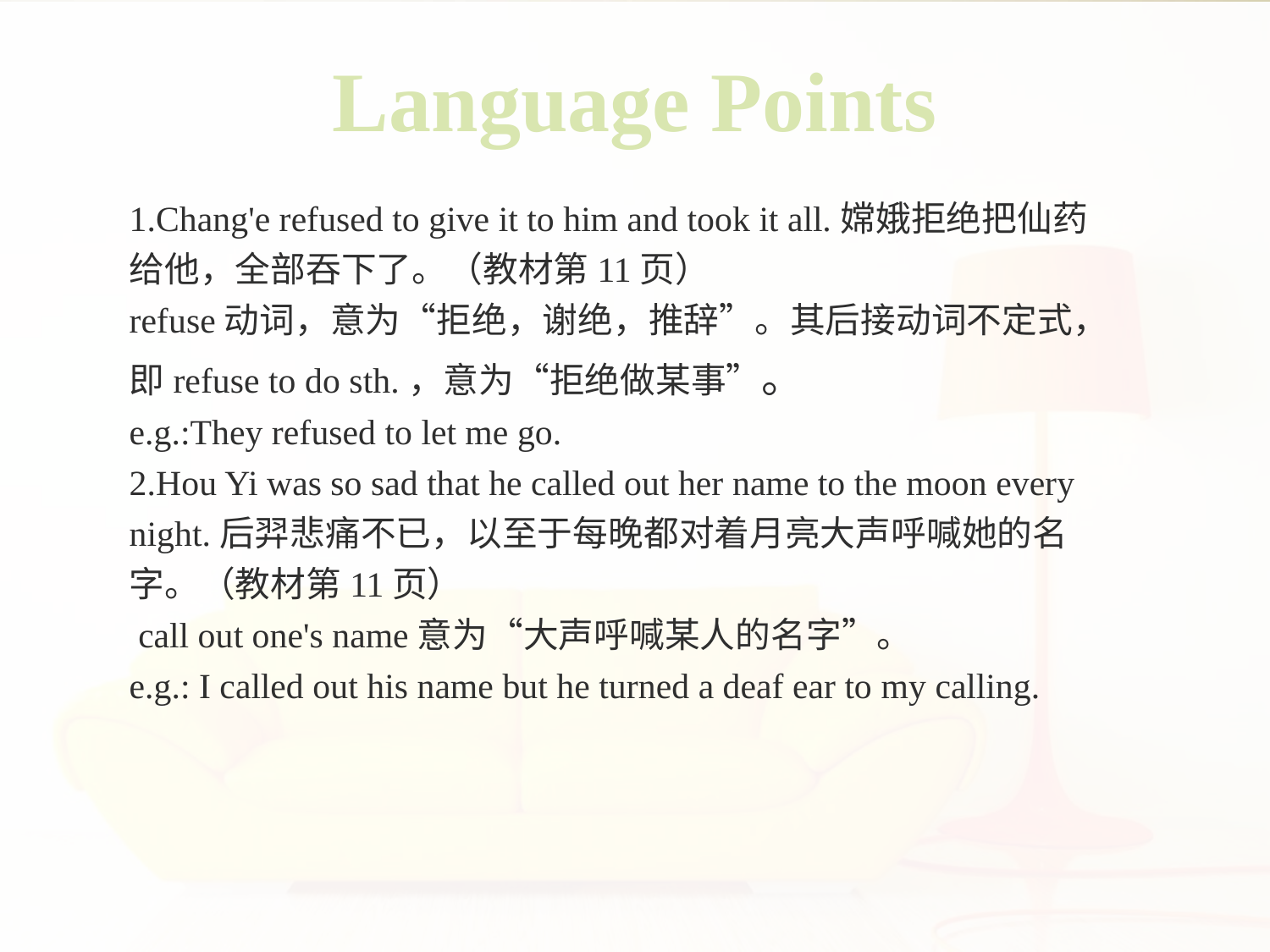

Language Points
1.Chang'e refused to give it to him and took it all.嫦娥拒绝把仙药给他，全部吞下了。（教材第11页）
refuse动词，意为“拒绝，谢绝，推辞”。其后接动词不定式，即refuse to do sth.，意为“拒绝做某事”。
e.g.:They refused to let me go.
2.Hou Yi was so sad that he called out her name to the moon every
night.后羿悲痛不已，以至于每晚都对着月亮大声呼喊她的名字。（教材第11页）
 call out one's name意为“大声呼喊某人的名字”。
e.g.: I called out his name but he turned a deaf ear to my calling.